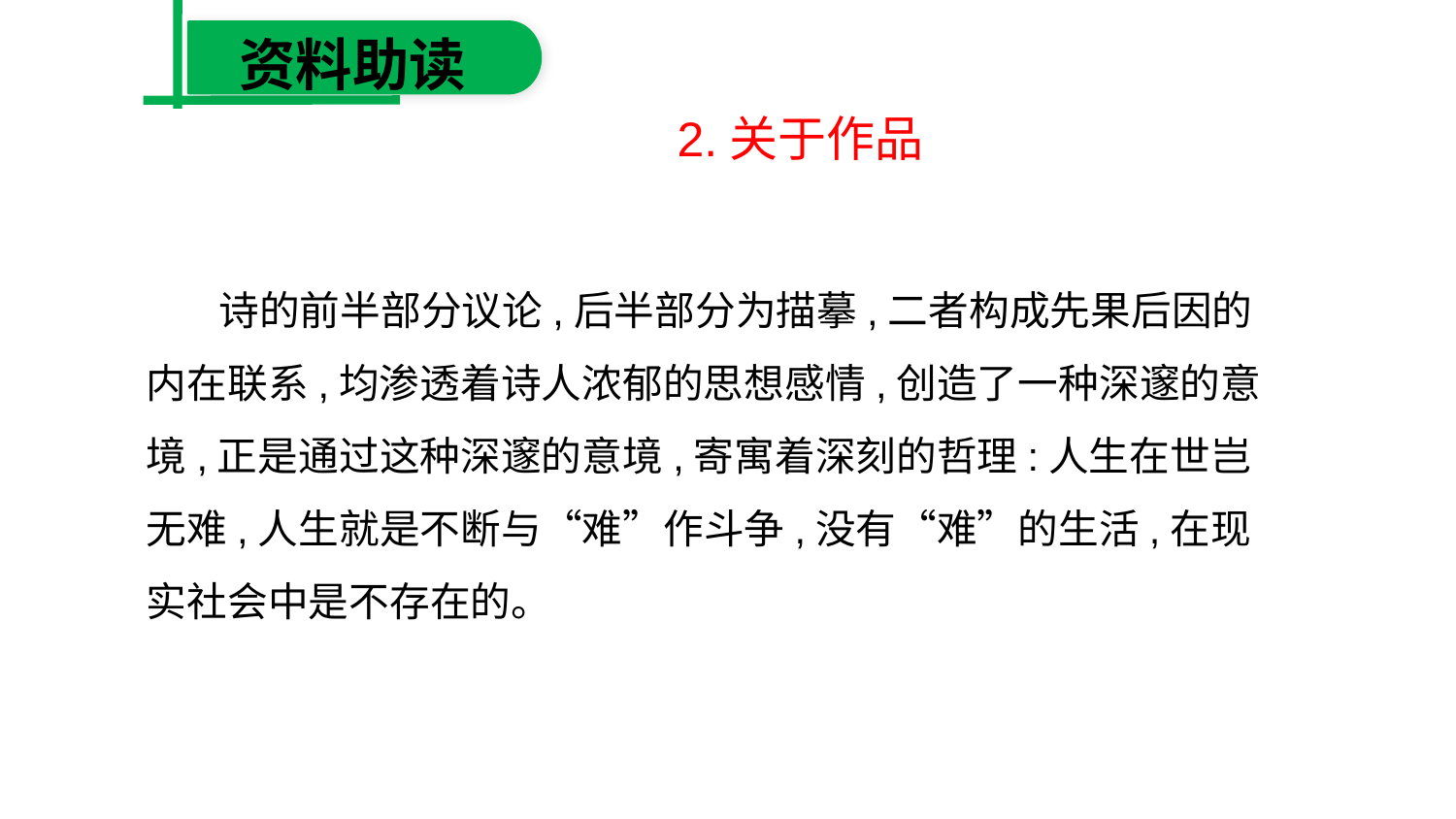

资料助读
2.关于作品
       诗的前半部分议论,后半部分为描摹,二者构成先果后因的内在联系,均渗透着诗人浓郁的思想感情,创造了一种深邃的意境,正是通过这种深邃的意境,寄寓着深刻的哲理:人生在世岂无难,人生就是不断与“难”作斗争,没有“难”的生活,在现实社会中是不存在的。